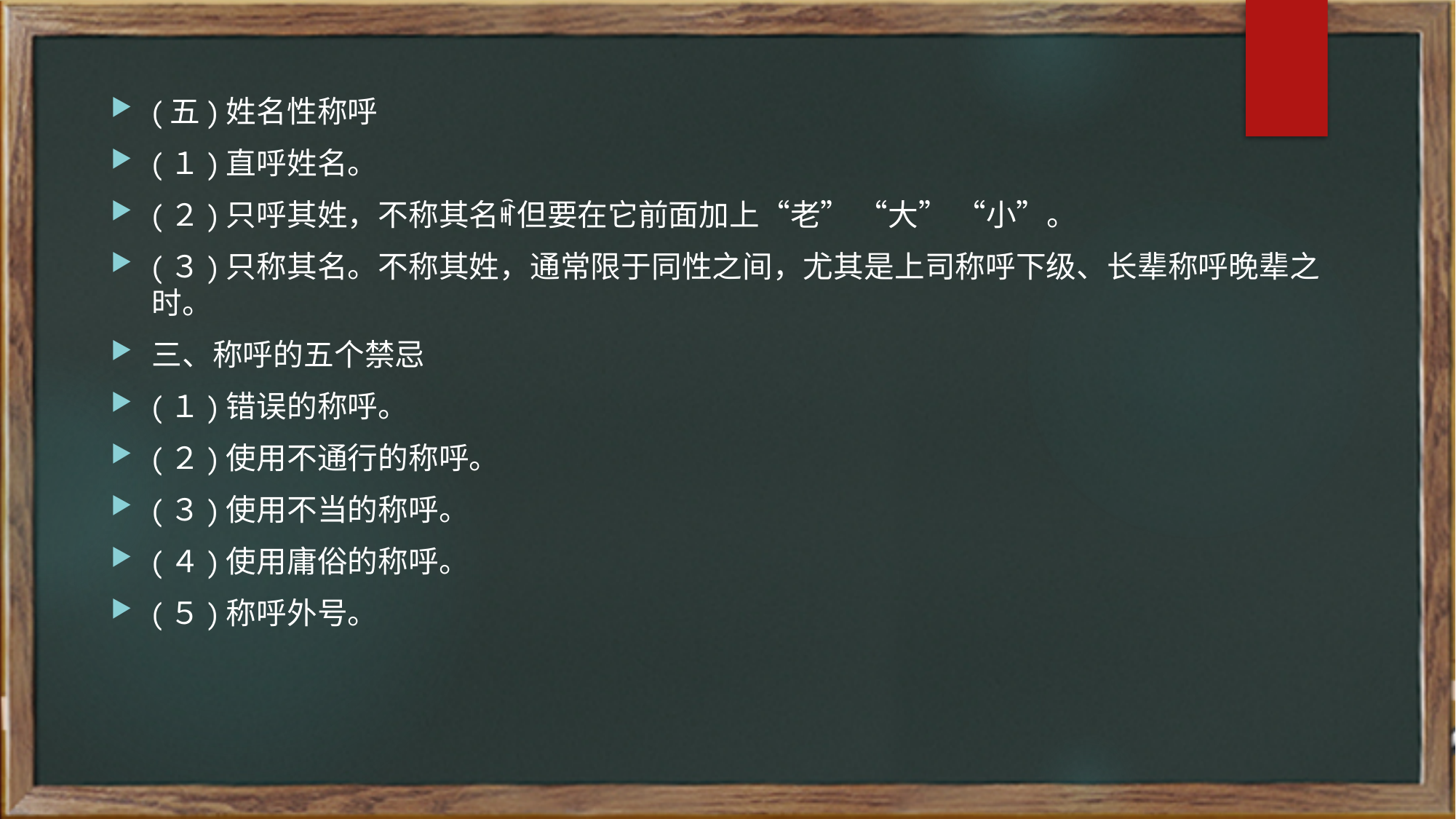

(五)姓名性称呼
(１)直呼姓名。
(２)只呼其姓，不称其名ꎬ但要在它前面加上“老” “大” “小”。
(３)只称其名。不称其姓，通常限于同性之间，尤其是上司称呼下级、长辈称呼晚辈之时。
三、称呼的五个禁忌
(１)错误的称呼。
(２)使用不通行的称呼。
(３)使用不当的称呼。
(４)使用庸俗的称呼。
(５)称呼外号。